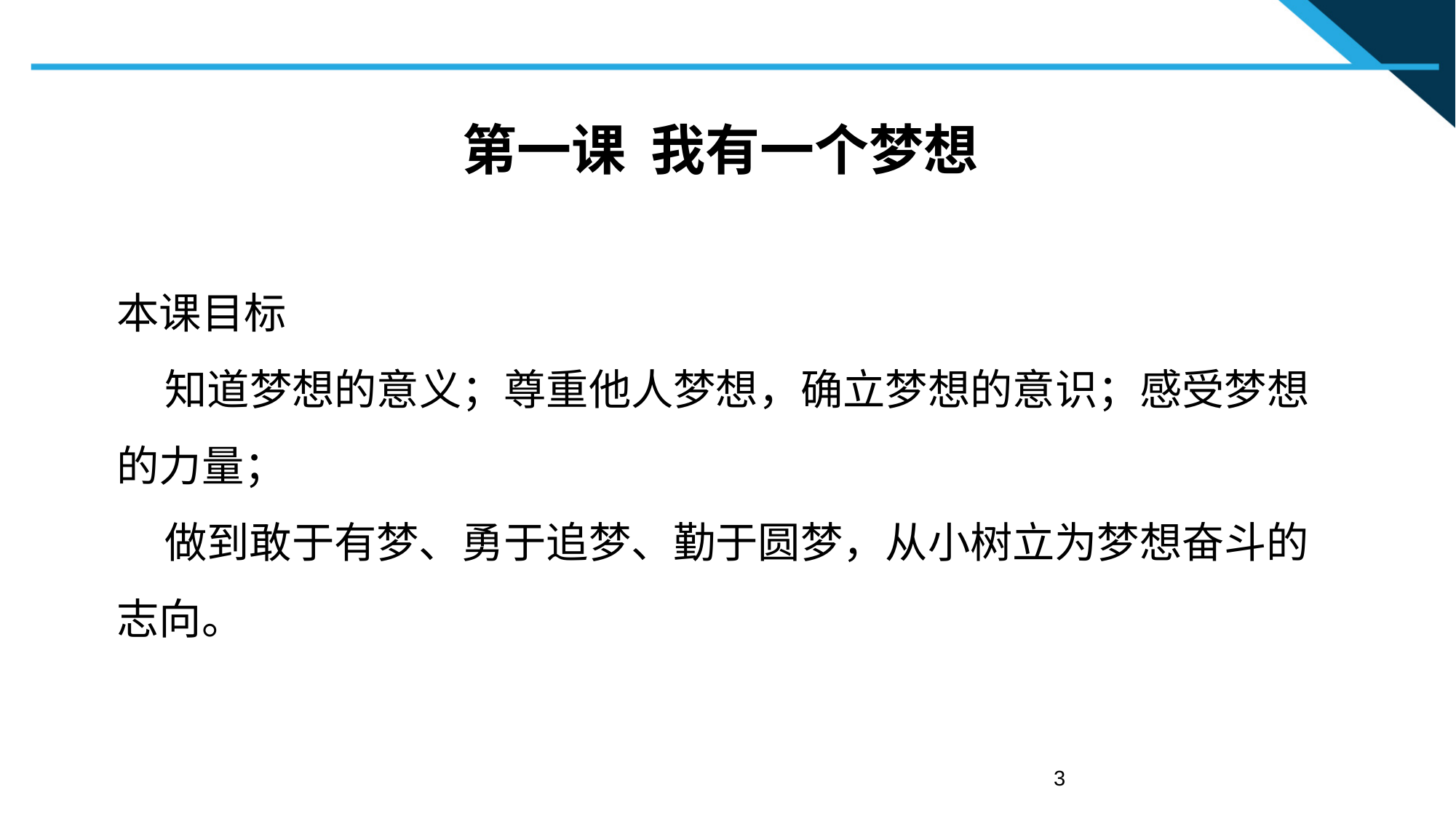

# 第一课  我有一个梦想
本课目标
    知道梦想的意义；尊重他人梦想，确立梦想的意识；感受梦想的力量；
    做到敢于有梦、勇于追梦、勤于圆梦，从小树立为梦想奋斗的志向。

3